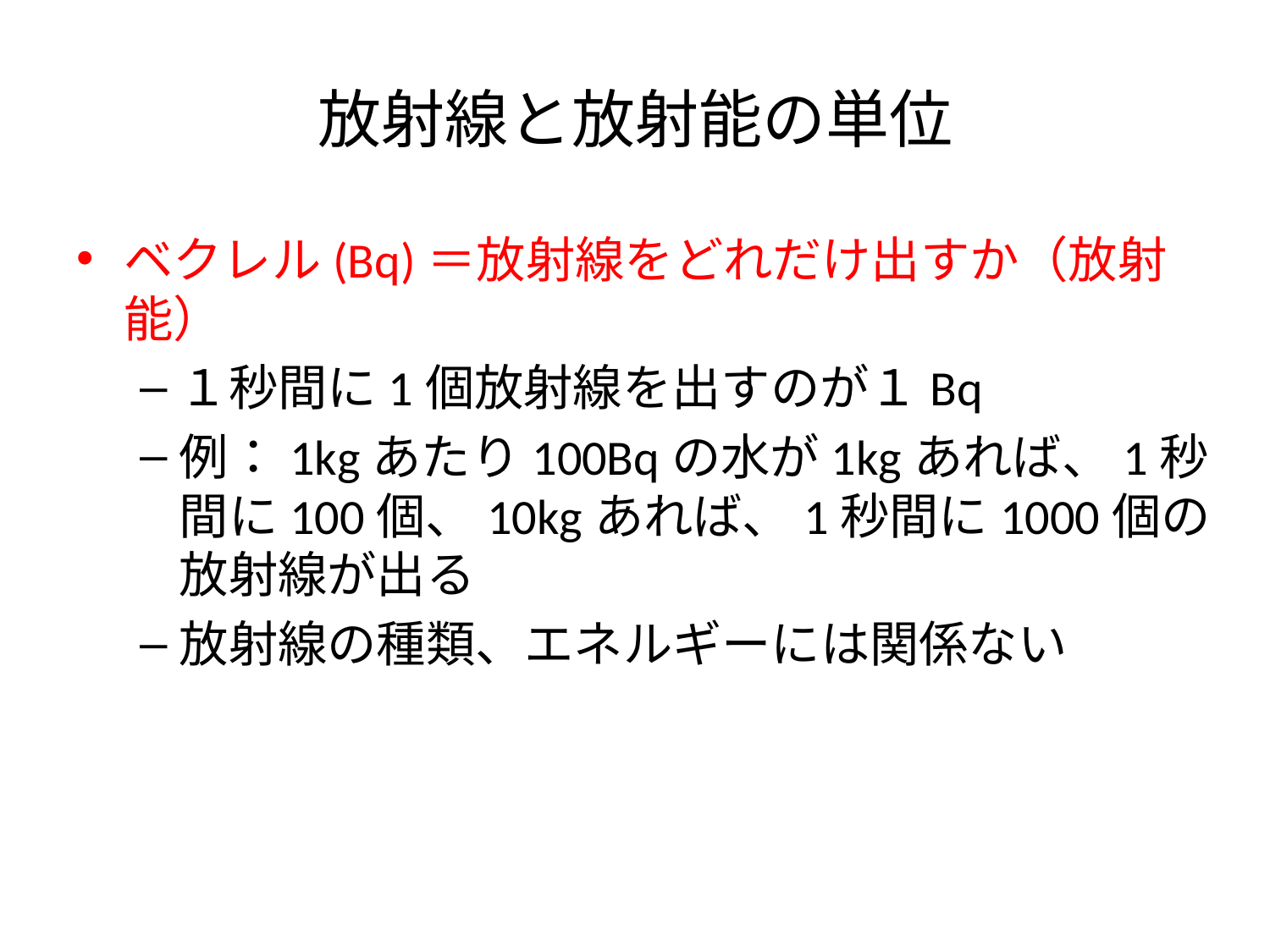

# 放射線と放射能の単位
ベクレル(Bq)＝放射線をどれだけ出すか（放射能）
１秒間に1個放射線を出すのが１Bq
例：1kgあたり100Bqの水が1kgあれば、1秒間に100個、10kgあれば、1秒間に1000個の放射線が出る
放射線の種類、エネルギーには関係ない